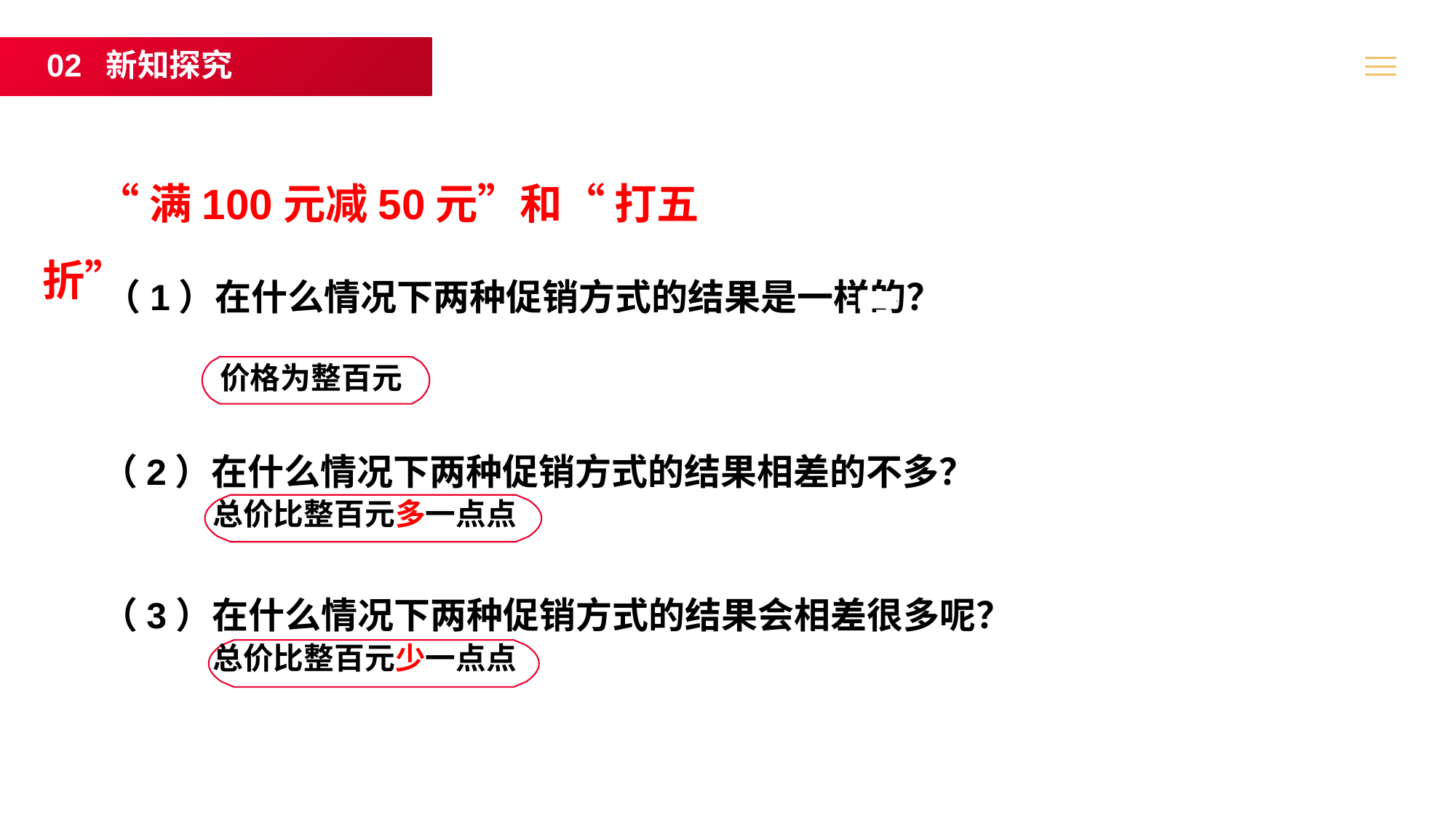

02  新知探究
“满100元减50元”和“ 打五折”

（1）在什么情况下两种促销方式的结果是一样的？
价格为整百元

（2）在什么情况下两种促销方式的结果相差的不多？
总价比整百元多一点点

（3）在什么情况下两种促销方式的结果会相差很多呢？
总价比整百元少一点点